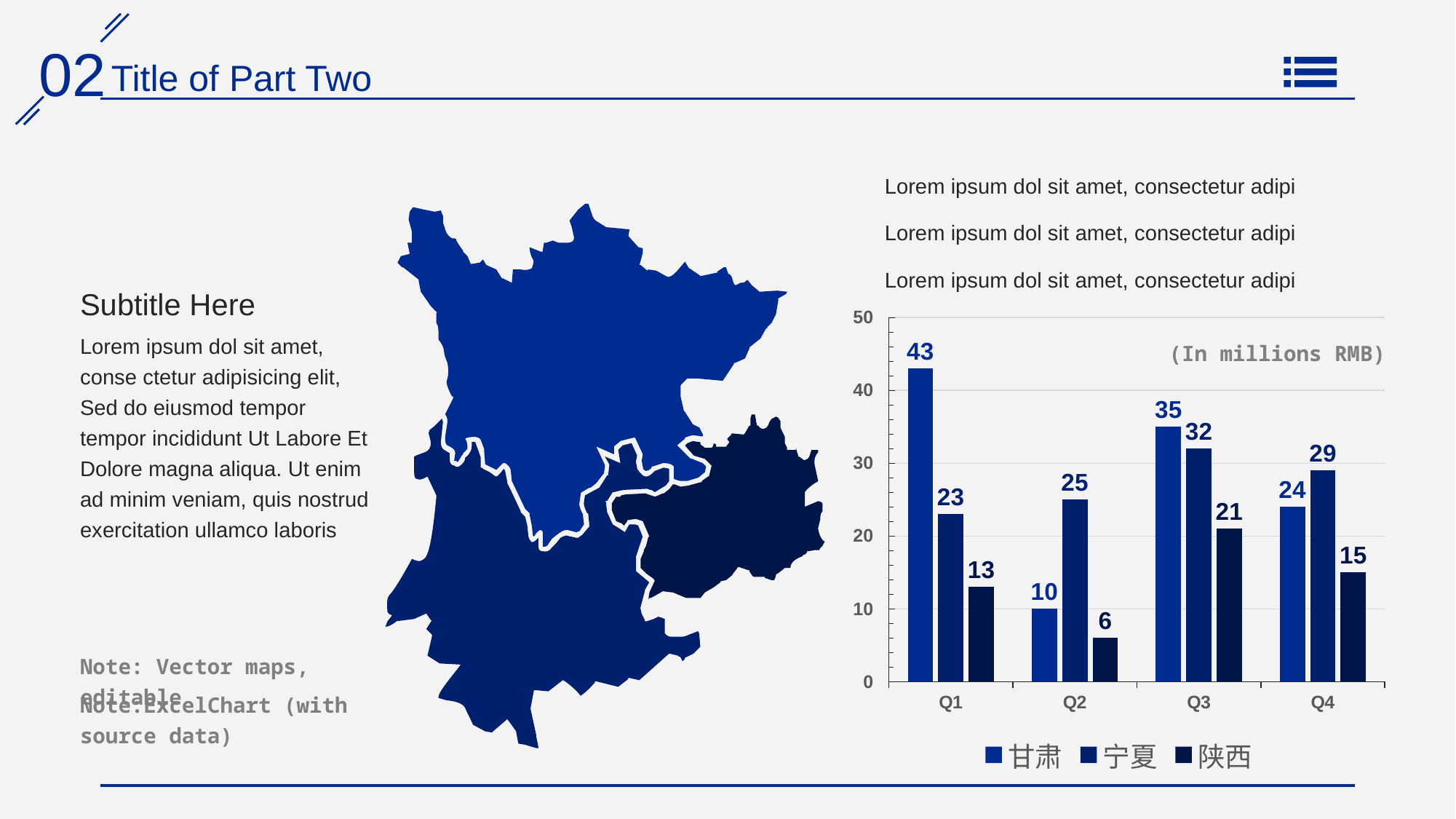

Lorem ipsum dol sit amet, consectetur adipi

Lorem ipsum dol sit amet, consectetur adipi
Lorem ipsum dol sit amet, consectetur adipi
Subtitle Here

### Chart

| Category | 甘肃 | 宁夏 | 陕西 |
|---|---|---|---|
| Q1 | 43.0 | 23.0 | 13.0 |
| Q2 | 10.0 | 25.0 | 6.0 |
| Q3 | 35.0 | 32.0 | 21.0 |
| Q4 | 24.0 | 29.0 | 15.0 |
Lorem ipsum dol sit amet, conse ctetur adipisicing elit, Sed do eiusmod tempor tempor incididunt Ut Labore Et Dolore magna aliqua. Ut enim ad minim veniam, quis nostrud exercitation ullamco laboris
(In millions RMB)

Note: Vector maps, editable
Note:ExcelChart (with source data)